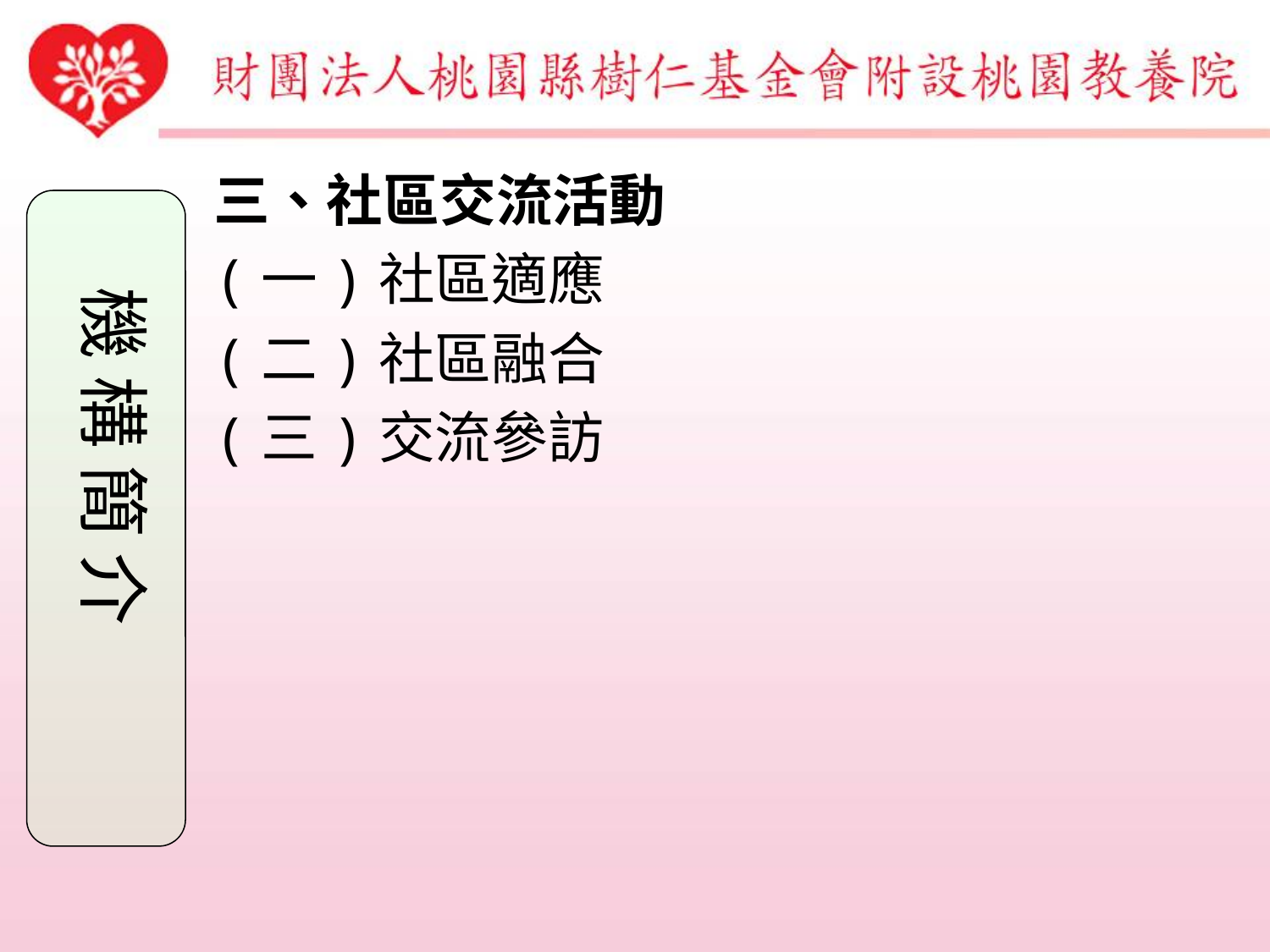

三、社區交流活動
(一)社區適應
(二)社區融合
(三)交流參訪

機 構 簡 介